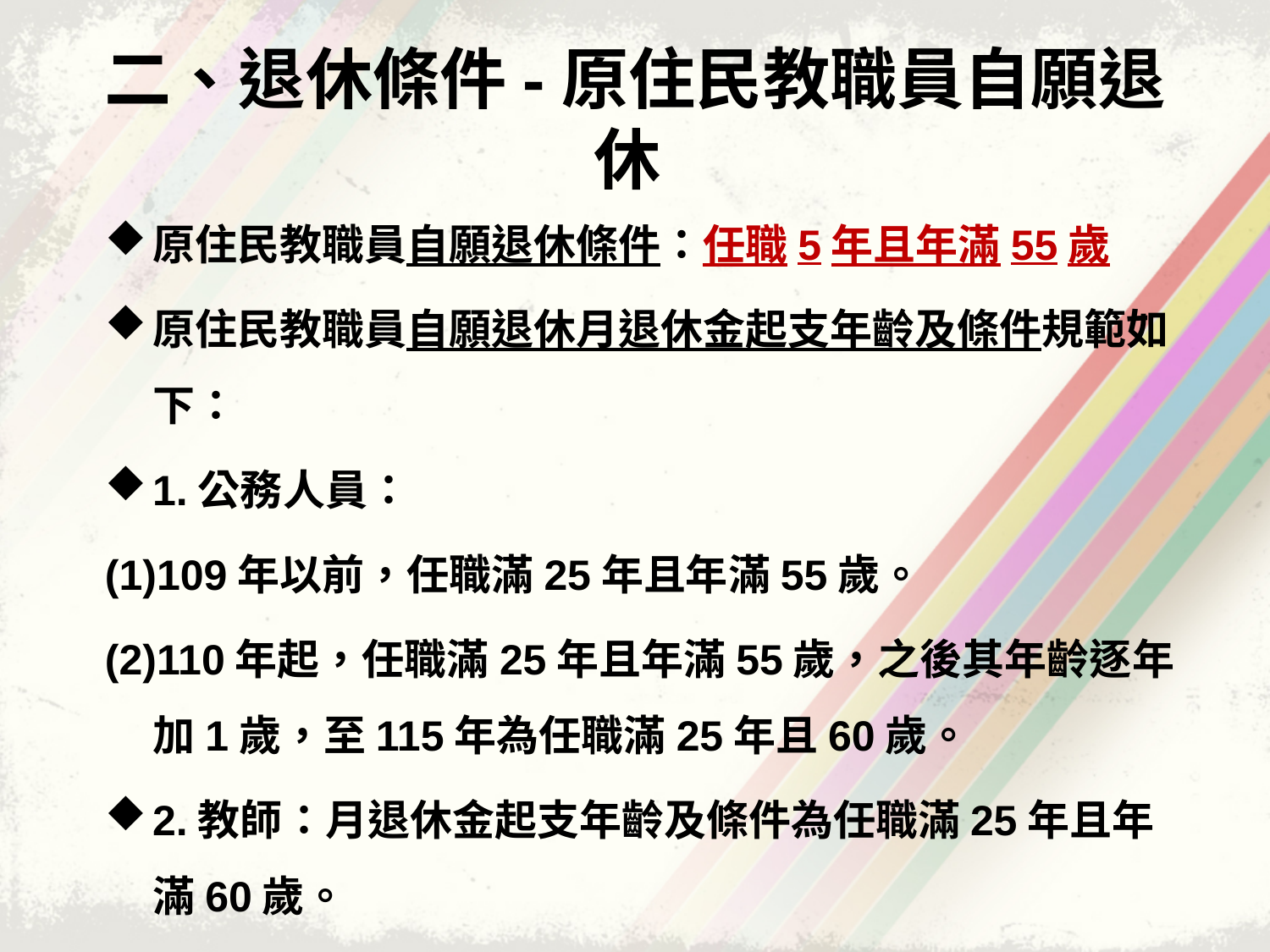

# 二、退休條件-原住民教職員自願退休
原住民教職員自願退休條件：任職5年且年滿55歲
原住民教職員自願退休月退休金起支年齡及條件規範如下：
1.公務人員：
(1)109年以前，任職滿25年且年滿55歲。
(2)110年起，任職滿25年且年滿55歲，之後其年齡逐年加1歲，至115年為任職滿25年且60歲。
2.教師：月退休金起支年齡及條件為任職滿25年且年滿60歲。